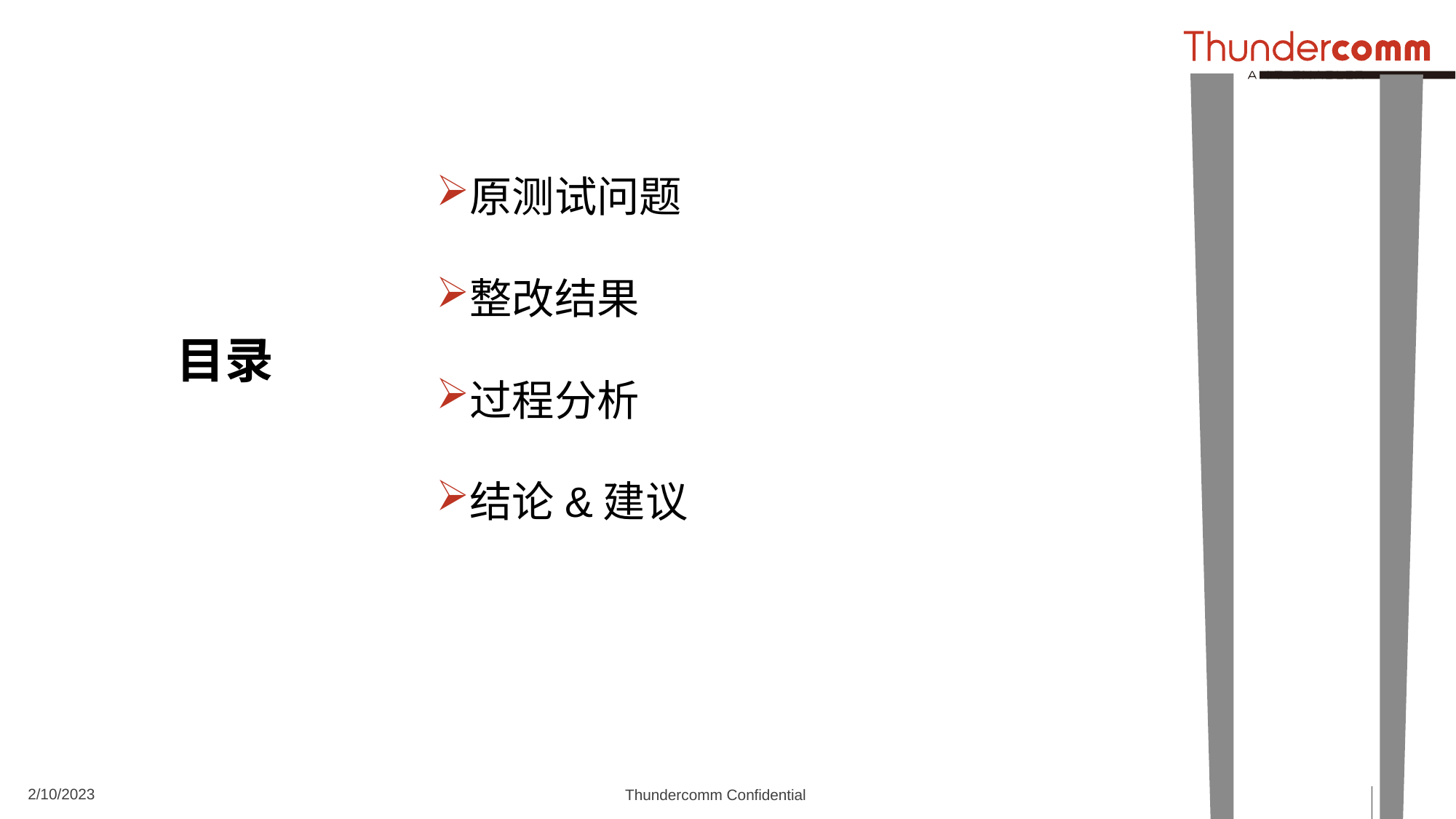

原测试问题
整改结果
过程分析
结论&建议

# 目录
1
2/10/2023
Thundercomm Confidential